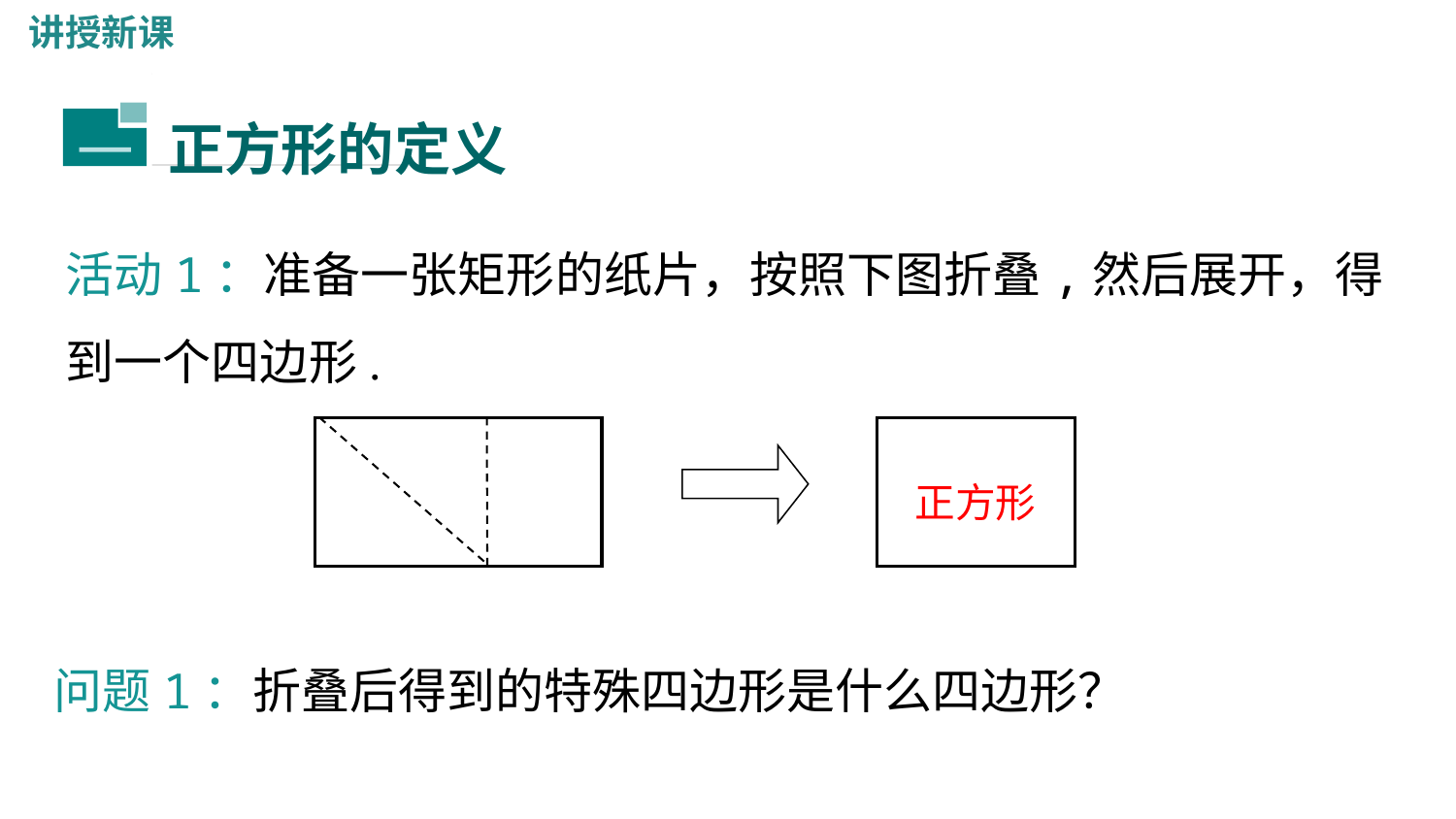

讲授新课

正方形的定义
一

活动1：准备一张矩形的纸片，按照下图折叠,然后展开，得到一个四边形.

正方形
问题1：折叠后得到的特殊四边形是什么四边形？